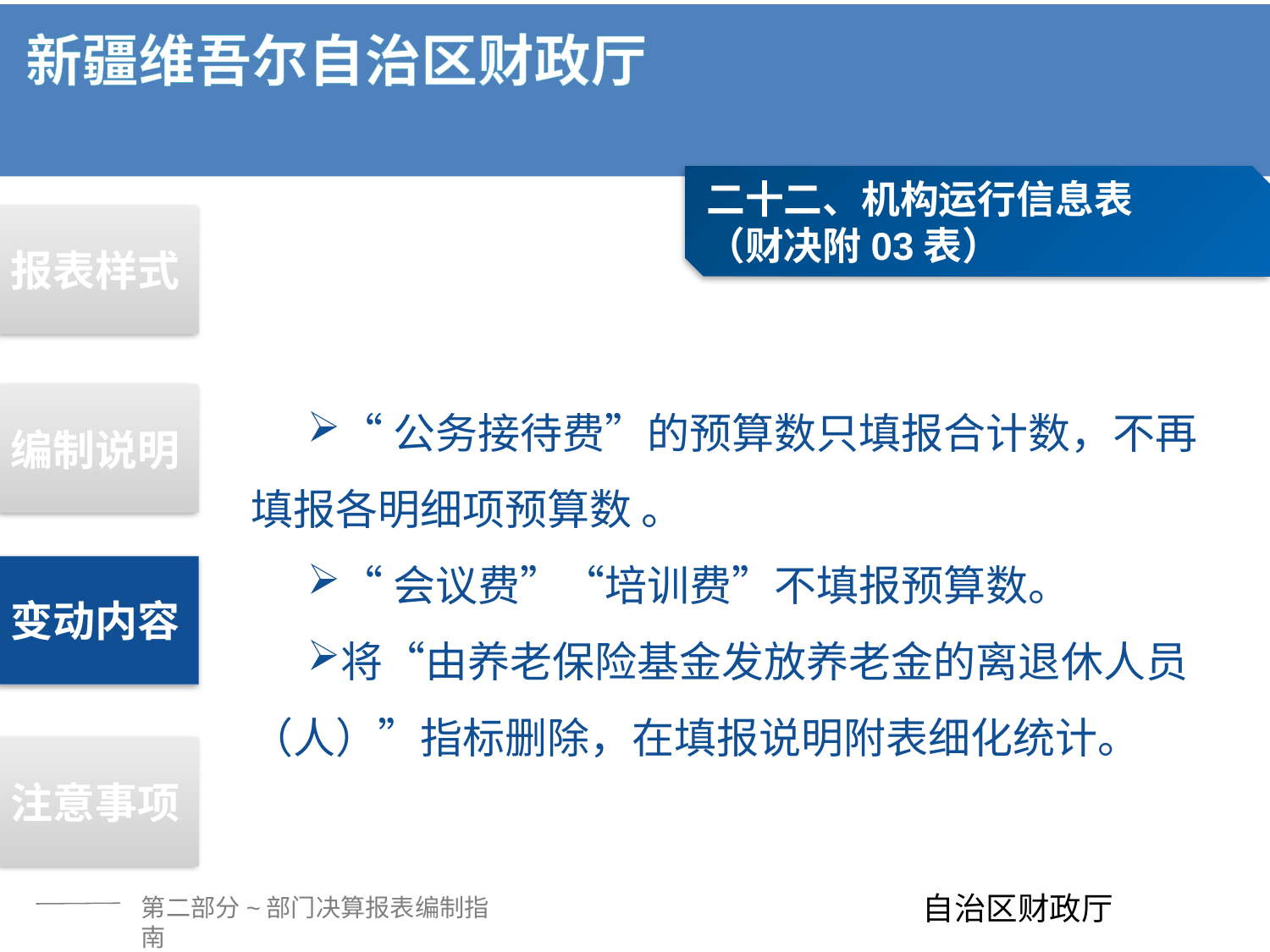

二十二、机构运行信息表
（财决附03表）
报表样式
编制说明
变动内容
注意事项

“公务接待费”的预算数只填报合计数，不再填报各明细项预算数 。
“会议费”“培训费”不填报预算数。
将“由养老保险基金发放养老金的离退休人员（人）”指标删除，在填报说明附表细化统计。
第二部分~部门决算报表编制指南
104